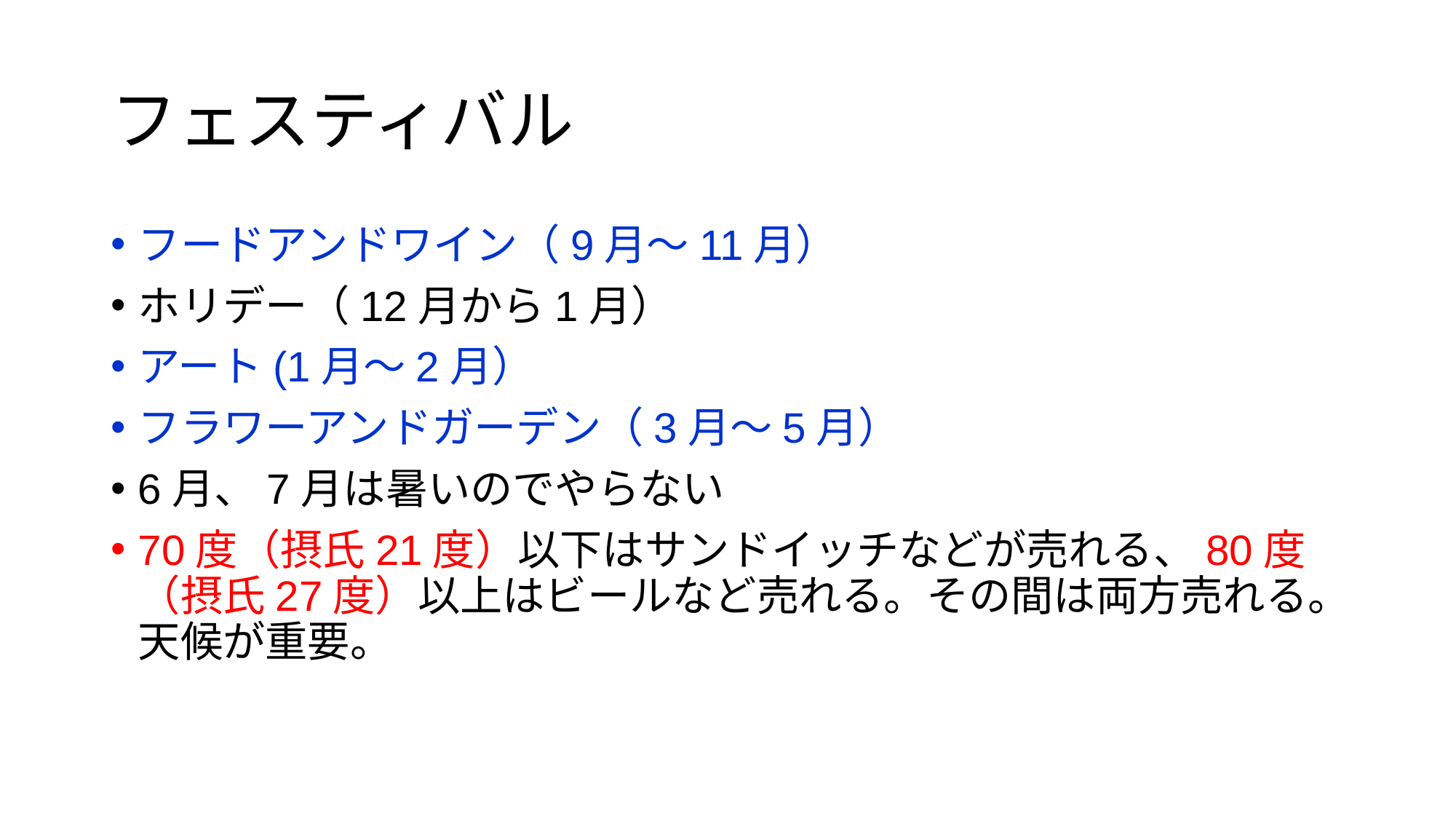

# フェスティバル
フードアンドワイン（9月～11月）
ホリデー（12月から1月）
アート(1月～2月）
フラワーアンドガーデン（3月～5月）
6月、7月は暑いのでやらない
70度（摂氏21度）以下はサンドイッチなどが売れる、80度（摂氏27度）以上はビールなど売れる。その間は両方売れる。天候が重要。